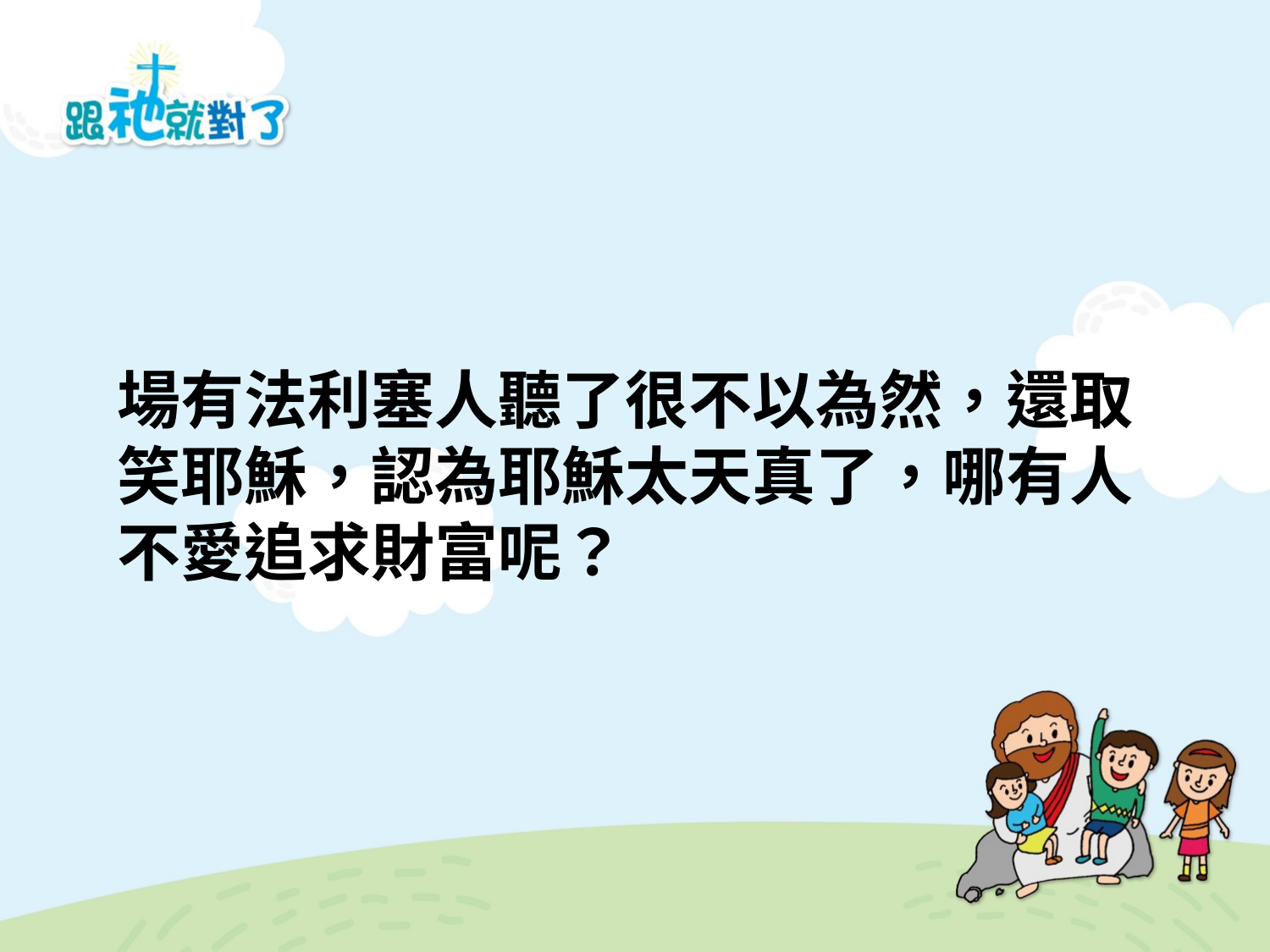

場有法利塞人聽了很不以為然，還取笑耶穌，認為耶穌太天真了，哪有人不愛追求財富呢？